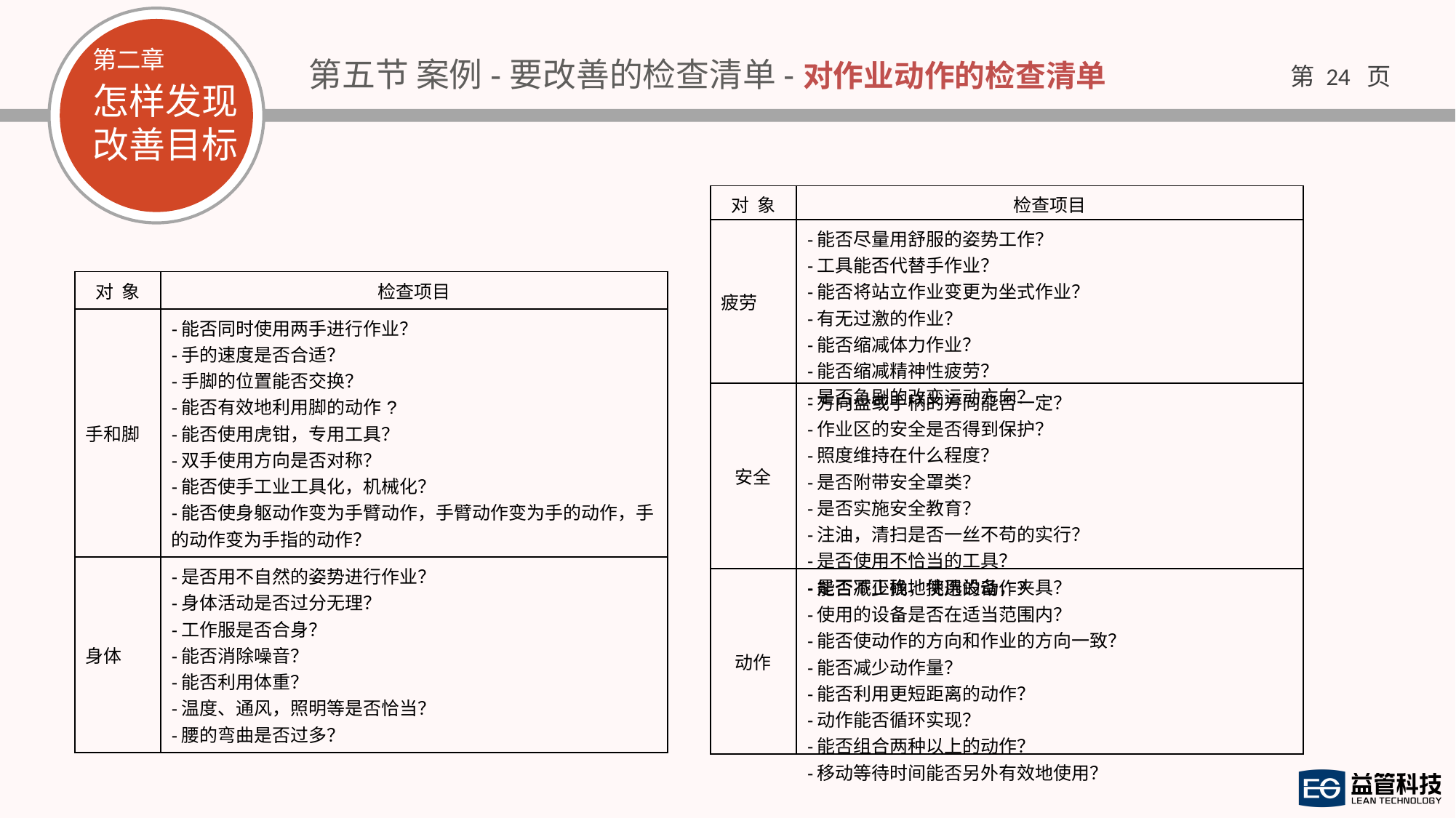

第五节 案例-要改善的检查清单-对作业动作的检查清单

| 对 象 | 检查项目 |
| --- | --- |
| 疲劳 | -能否尽量用舒服的姿势工作？ -工具能否代替手作业？ -能否将站立作业变更为坐式作业？ -有无过激的作业？ -能否缩减体力作业？ -能否缩减精神性疲劳？ -是否急剧的改变运动方向？ |
| 安全 | -方向盘或手柄的方向能否一定？ -作业区的安全是否得到保护？ -照度维持在什么程度？ -是否附带安全罩类？ -是否实施安全教育？ -注油，清扫是否一丝不苟的实行？ -是否使用不恰当的工具？ -是否不正确地使用设备，夹具？ |
| 动作 | -能否减少找，挑选的动作？ -使用的设备是否在适当范围内？ -能否使动作的方向和作业的方向一致？ -能否减少动作量？ -能否利用更短距离的动作？ -动作能否循环实现？ -能否组合两种以上的动作？ -移动等待时间能否另外有效地使用？ |
| 对 象 | 检查项目 |
| --- | --- |
| 手和脚 | -能否同时使用两手进行作业？ -手的速度是否合适？ -手脚的位置能否交换？ -能否有效地利用脚的动作? -能否使用虎钳，专用工具？ -双手使用方向是否对称？ -能否使手工业工具化，机械化？ -能否使身躯动作变为手臂动作，手臂动作变为手的动作，手的动作变为手指的动作？ |
| 身体 | -是否用不自然的姿势进行作业？ -身体活动是否过分无理？ -工作服是否合身？ -能否消除噪音？ -能否利用体重？ -温度、通风，照明等是否恰当？ -腰的弯曲是否过多？ |